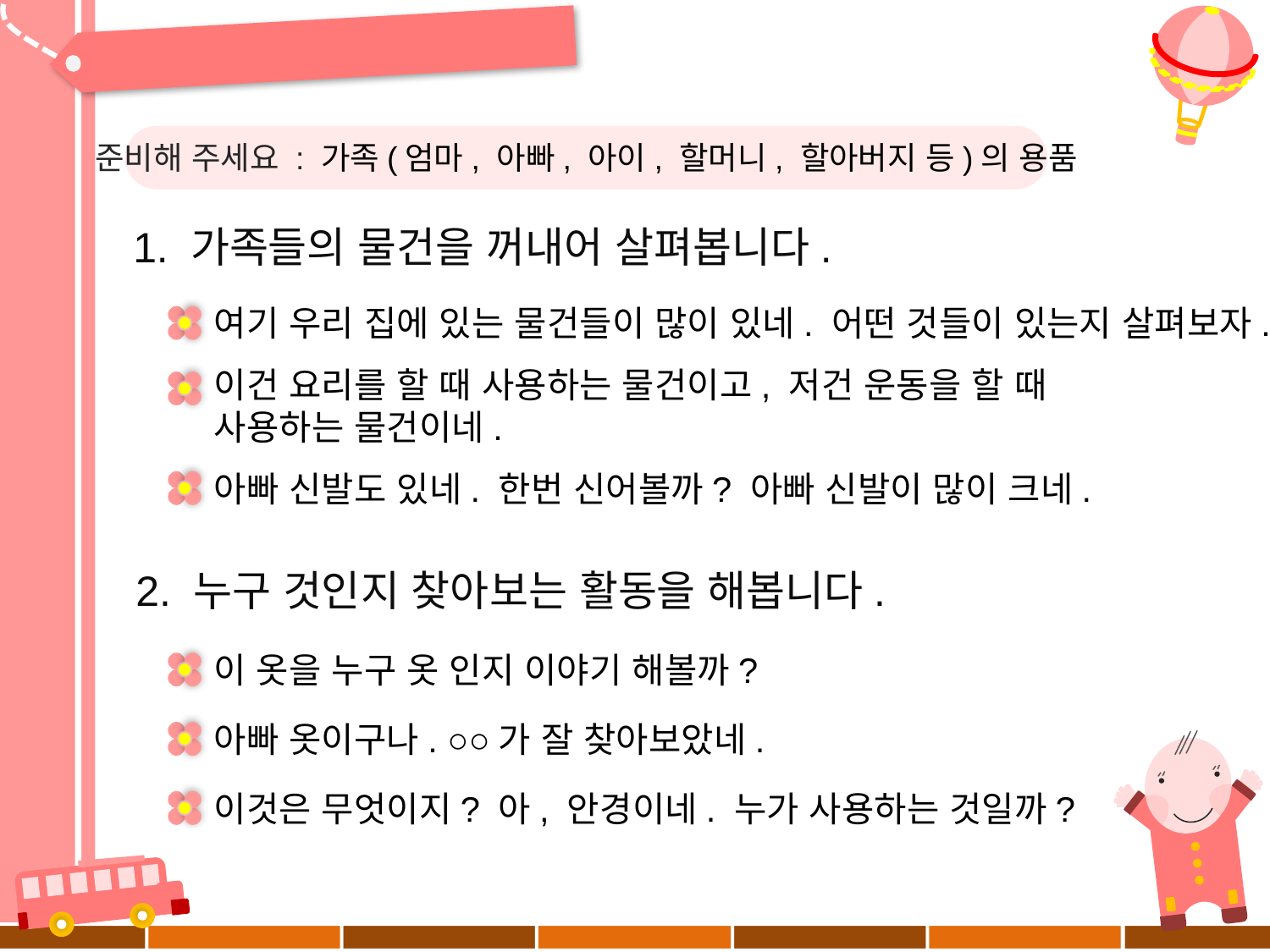

준비해 주세요 : 가족(엄마, 아빠, 아이, 할머니, 할아버지 등)의 용품
1. 가족들의 물건을 꺼내어 살펴봅니다.
여기 우리 집에 있는 물건들이 많이 있네. 어떤 것들이 있는지 살펴보자.

이건 요리를 할 때 사용하는 물건이고, 저건 운동을 할 때
사용하는 물건이네.

아빠 신발도 있네. 한번 신어볼까? 아빠 신발이 많이 크네.

2. 누구 것인지 찾아보는 활동을 해봅니다.
이 옷을 누구 옷 인지 이야기 해볼까?

아빠 옷이구나. ○○가 잘 찾아보았네.

이것은 무엇이지? 아, 안경이네. 누가 사용하는 것일까?